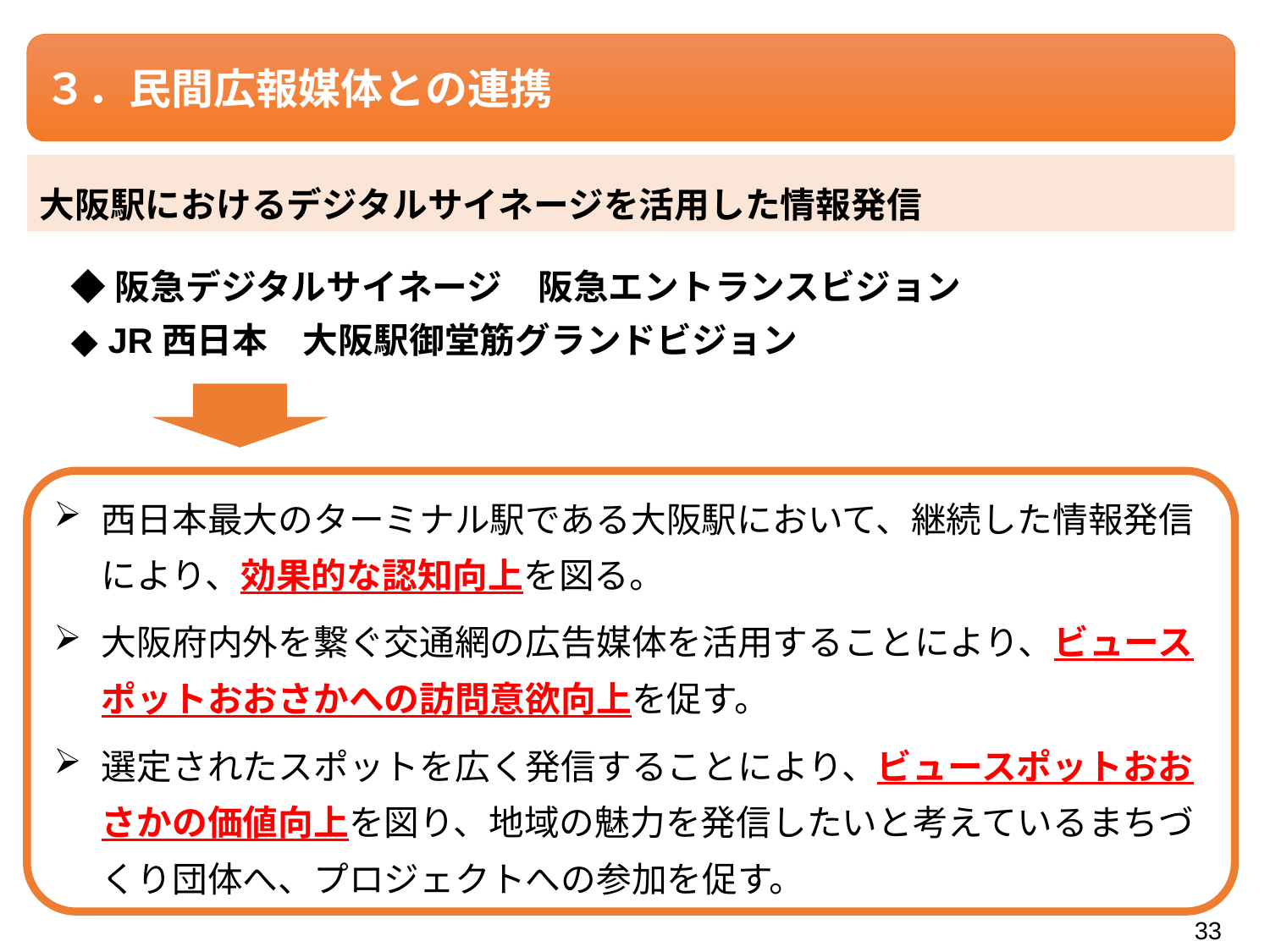

３．民間広報媒体との連携
大阪駅におけるデジタルサイネージを活用した情報発信
◆阪急デジタルサイネージ　阪急エントランスビジョン
◆ JR西日本　大阪駅御堂筋グランドビジョン

西日本最大のターミナル駅である大阪駅において、継続した情報発信により、効果的な認知向上を図る。
大阪府内外を繋ぐ交通網の広告媒体を活用することにより、ビュースポットおおさかへの訪問意欲向上を促す。
選定されたスポットを広く発信することにより、ビュースポットおおさかの価値向上を図り、地域の魅力を発信したいと考えているまちづくり団体へ、プロジェクトへの参加を促す。
33